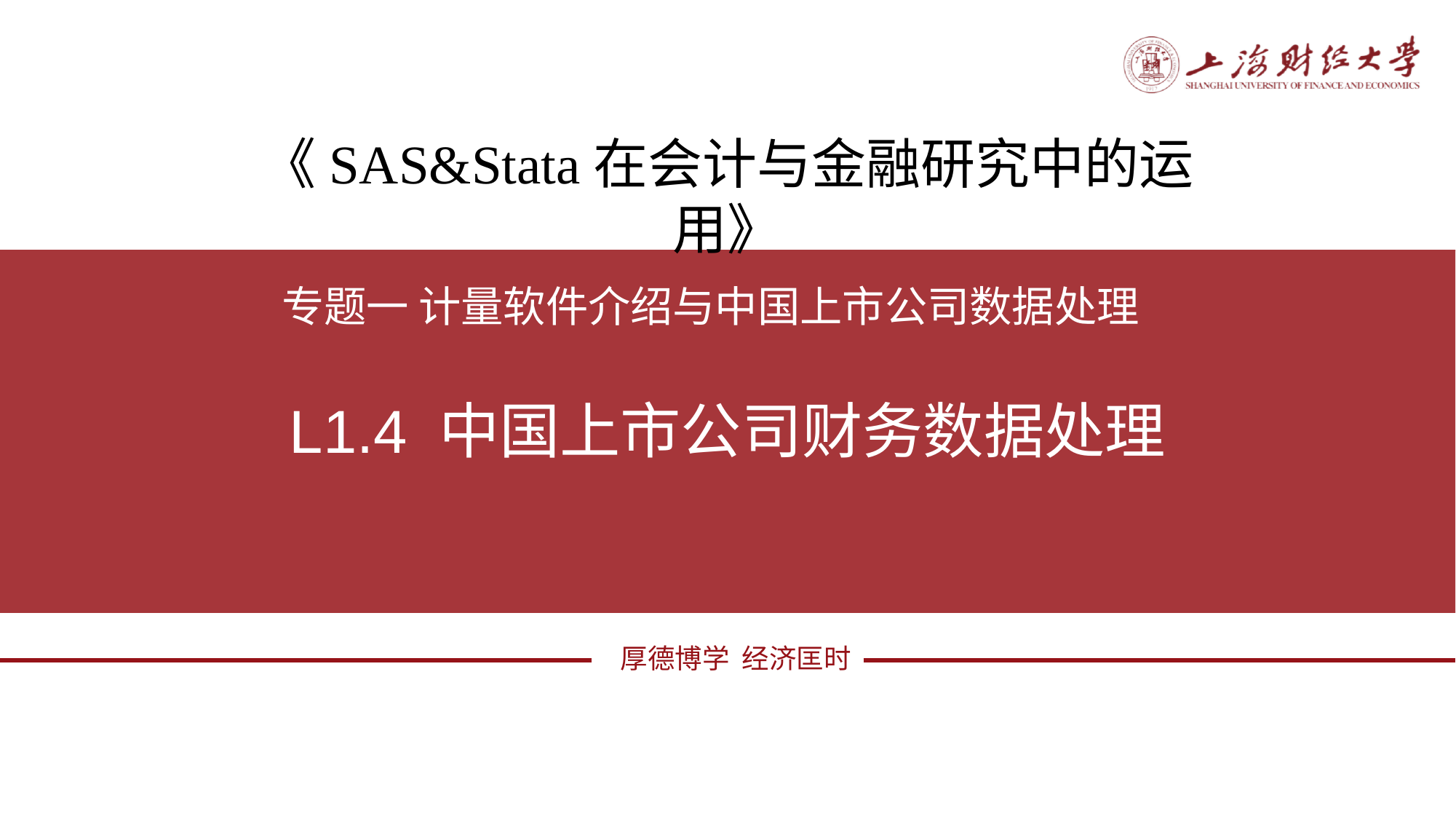

《SAS&Stata在会计与金融研究中的运用》
专题一 计量软件介绍与中国上市公司数据处理
L1.4 中国上市公司财务数据处理